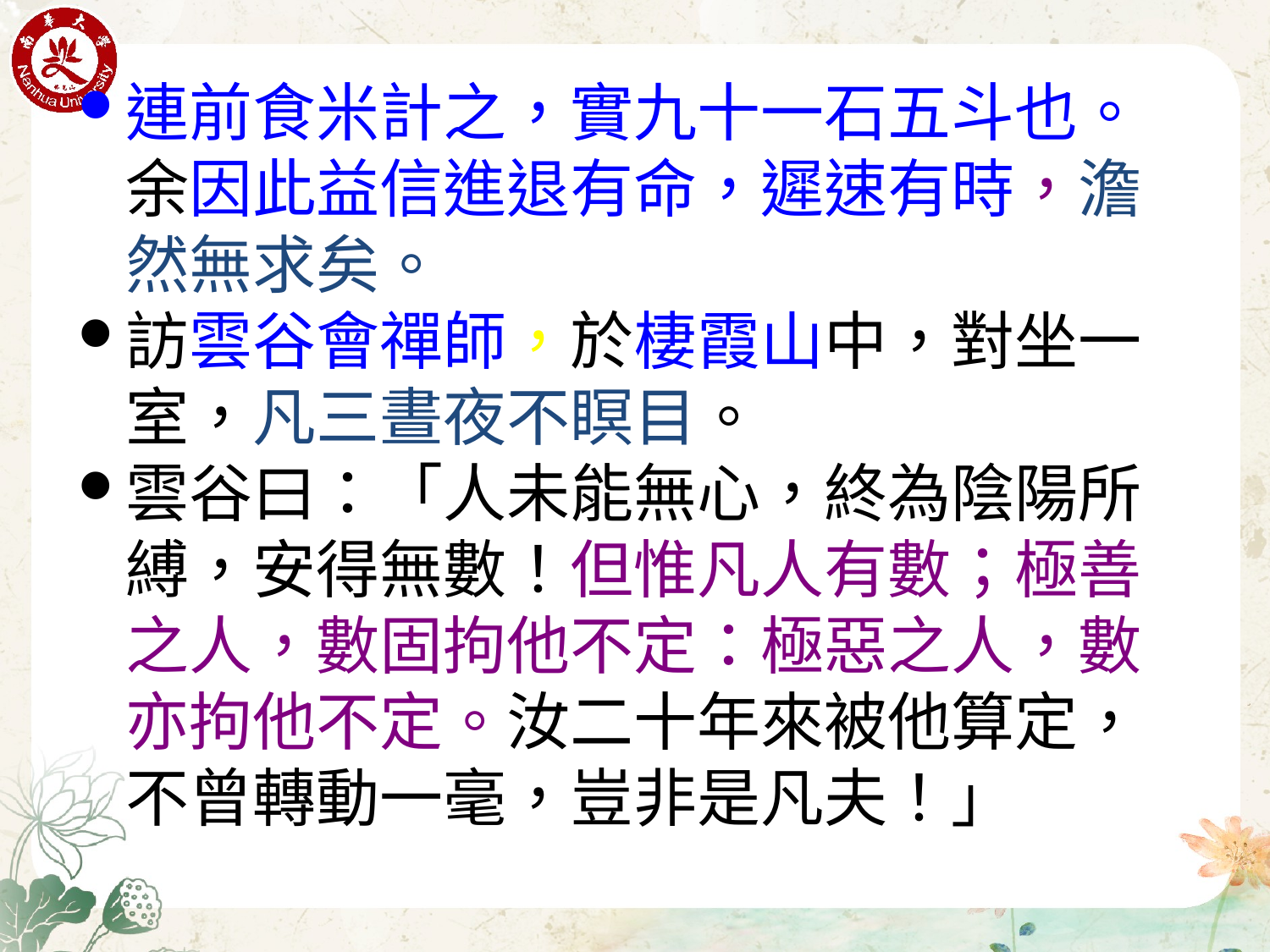

連前食米計之，實九十一石五斗也。余因此益信進退有命，遲速有時，澹然無求矣。
訪雲谷會禪師，於棲霞山中，對坐一室，凡三晝夜不瞑目。
雲谷曰：「人未能無心，終為陰陽所縛，安得無數！但惟凡人有數；極善之人，數固拘他不定：極惡之人，數亦拘他不定。汝二十年來被他算定，不曾轉動一毫，豈非是凡夫！」